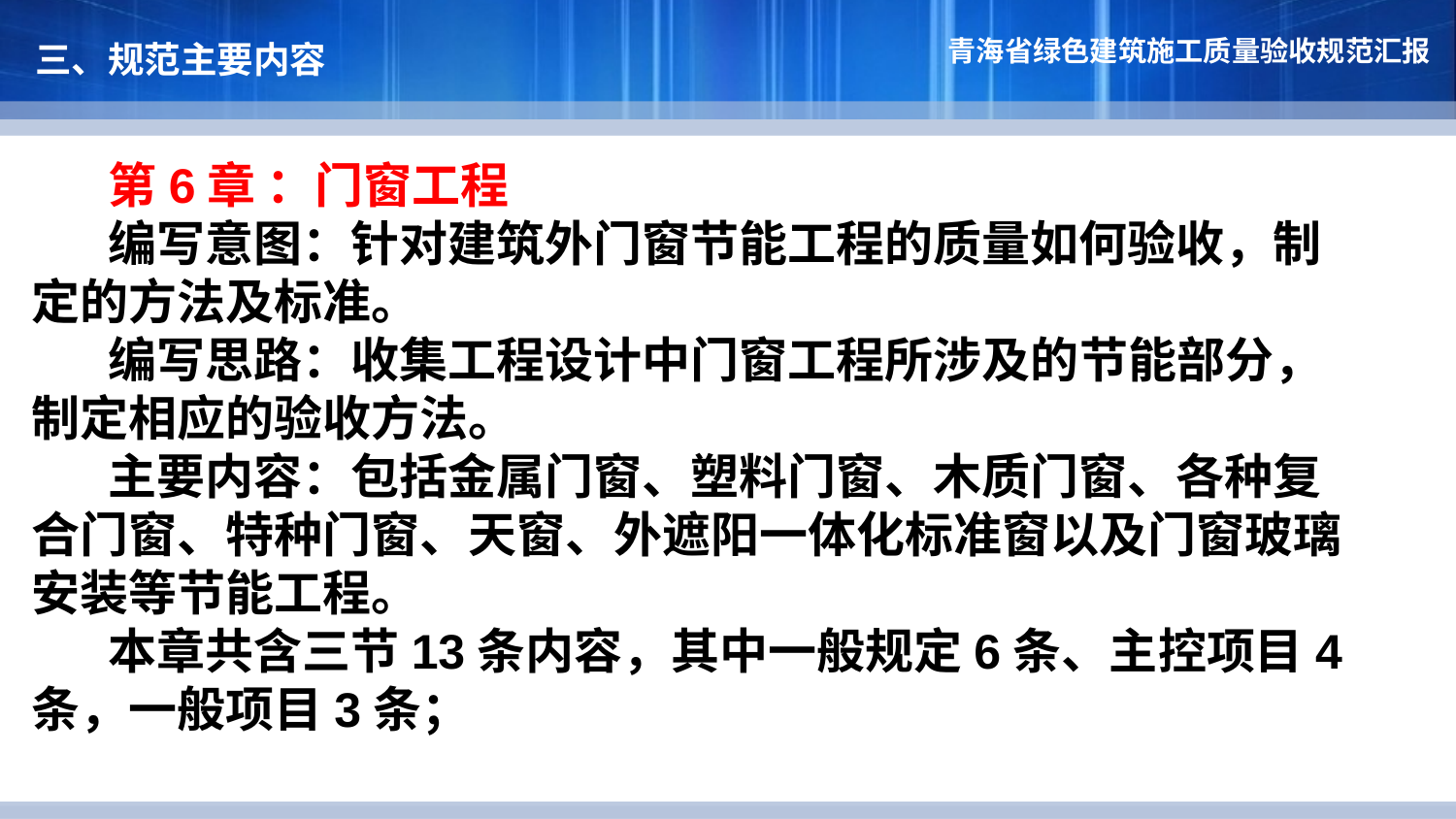

三、规范主要内容
      第6章 ：门窗工程
      编写意图：针对建筑外门窗节能工程的质量如何验收，制定的方法及标准。
      编写思路：收集工程设计中门窗工程所涉及的节能部分，制定相应的验收方法。
      主要内容：包括金属门窗、塑料门窗、木质门窗、各种复合门窗、特种门窗、天窗、外遮阳一体化标准窗以及门窗玻璃安装等节能工程。
      本章共含三节13条内容，其中一般规定6条、主控项目4条，一般项目3条；